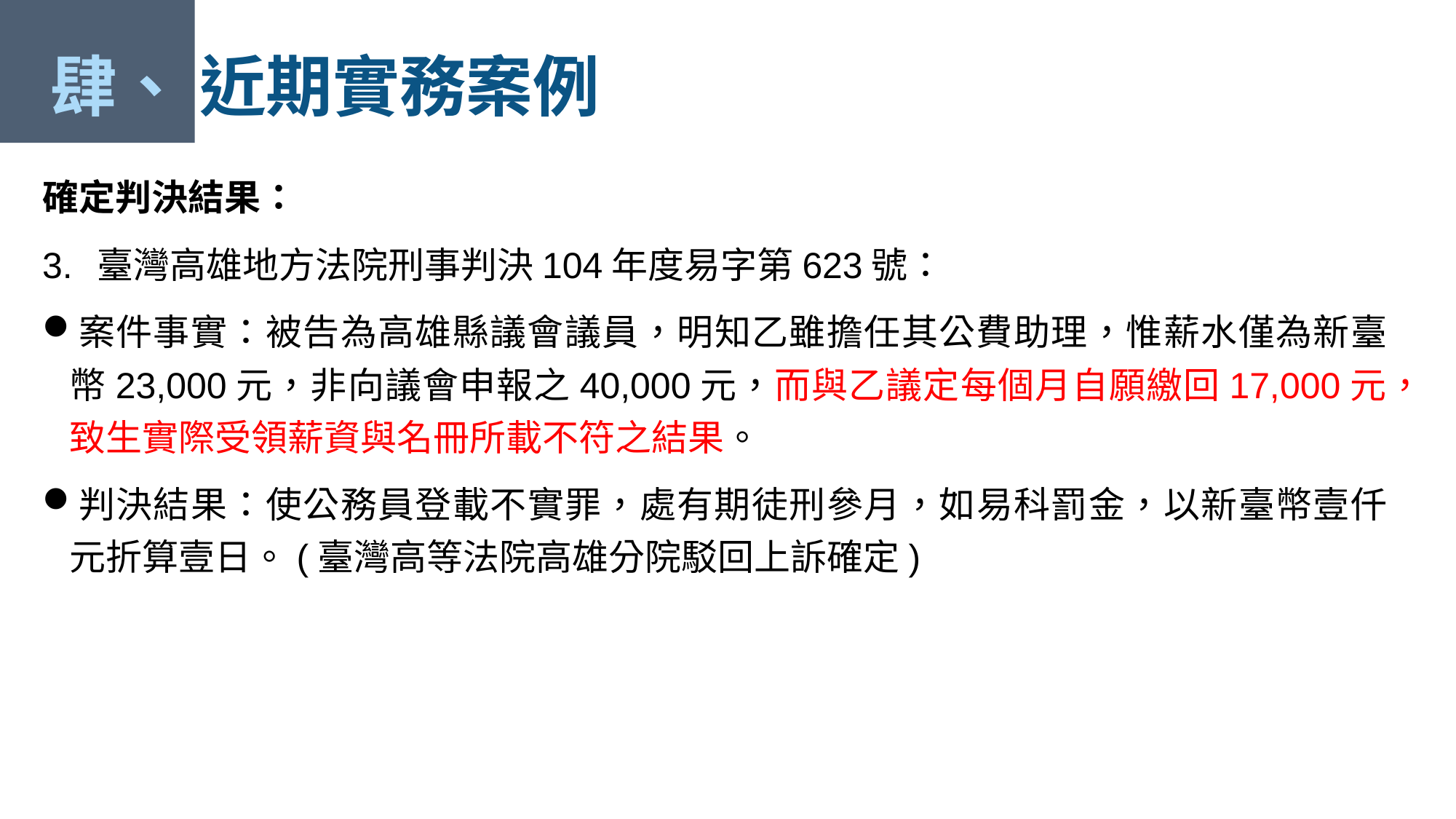

肆、 近期實務案例
確定判決結果：
臺灣高雄地方法院刑事判決104年度易字第623號：
案件事實：被告為高雄縣議會議員，明知乙雖擔任其公費助理，惟薪水僅為新臺幣23,000元，非向議會申報之40,000元，而與乙議定每個月自願繳回17,000元，致生實際受領薪資與名冊所載不符之結果。
判決結果：使公務員登載不實罪，處有期徒刑參月，如易科罰金，以新臺幣壹仟元折算壹日。(臺灣高等法院高雄分院駁回上訴確定)